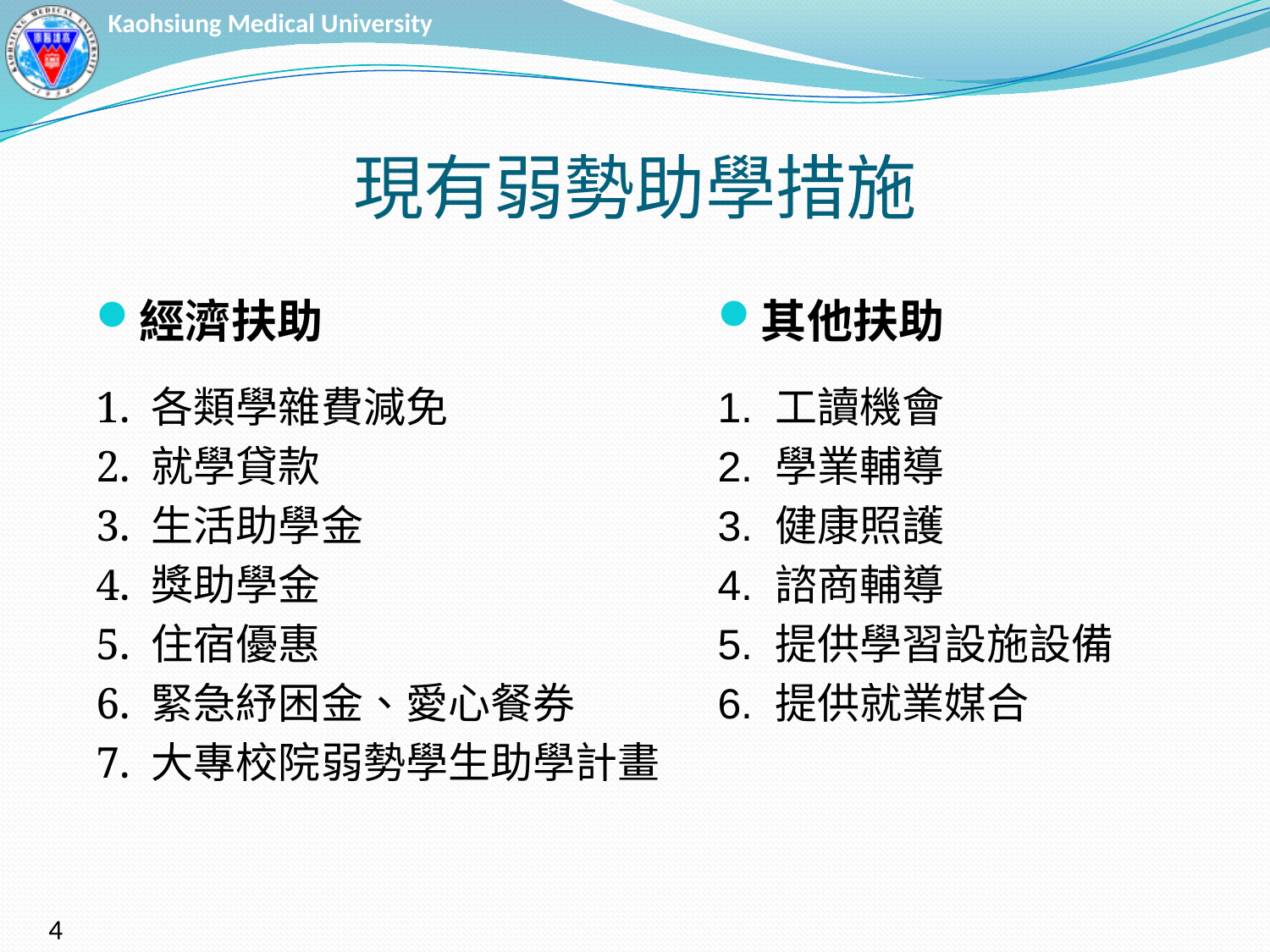

# 現有弱勢助學措施
其他扶助

1. 工讀機會
2. 學業輔導
3. 健康照護
4. 諮商輔導
5. 提供學習設施設備
6. 提供就業媒合

經濟扶助

1. 各類學雜費減免
2. 就學貸款
3. 生活助學金
4. 獎助學金
5. 住宿優惠
6. 緊急紓困金、愛心餐券
7. 大專校院弱勢學生助學計畫

4